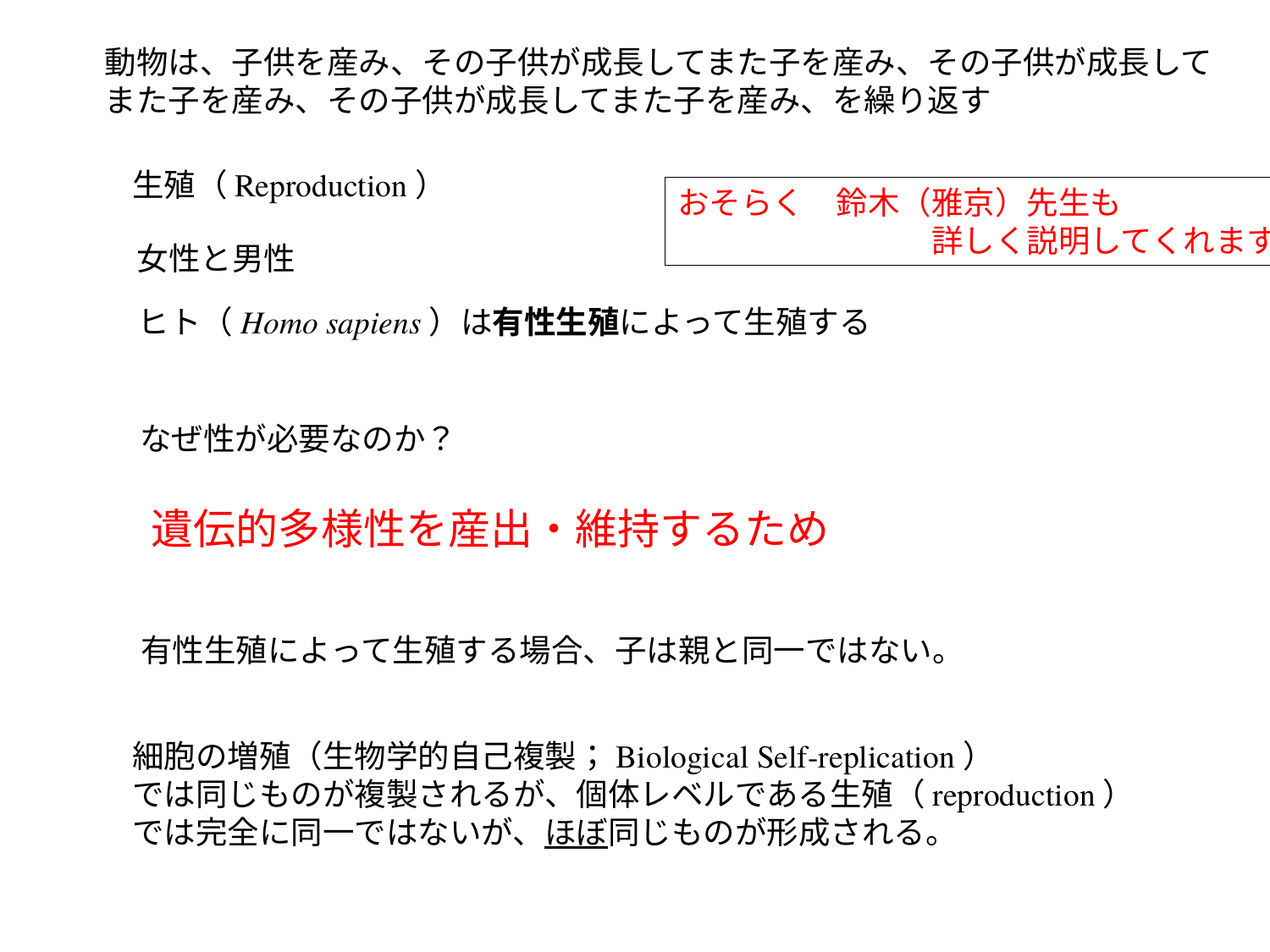

動物は、子供を産み、その子供が成長してまた子を産み、その子供が成長して
また子を産み、その子供が成長してまた子を産み、を繰り返す
生殖（Reproduction）
おそらく　鈴木（雅京）先生も
　　　　　　　　詳しく説明してくれます
女性と男性
ヒト（Homo sapiens）は有性生殖によって生殖する
なぜ性が必要なのか？
遺伝的多様性を産出・維持するため
親と違う子をつくるため
有性生殖によって生殖する場合、子は親と同一ではない。
細胞の増殖（生物学的自己複製；Biological Self-replication）
では同じものが複製されるが、個体レベルである生殖（reproduction）
では完全に同一ではないが、ほぼ同じものが形成される。